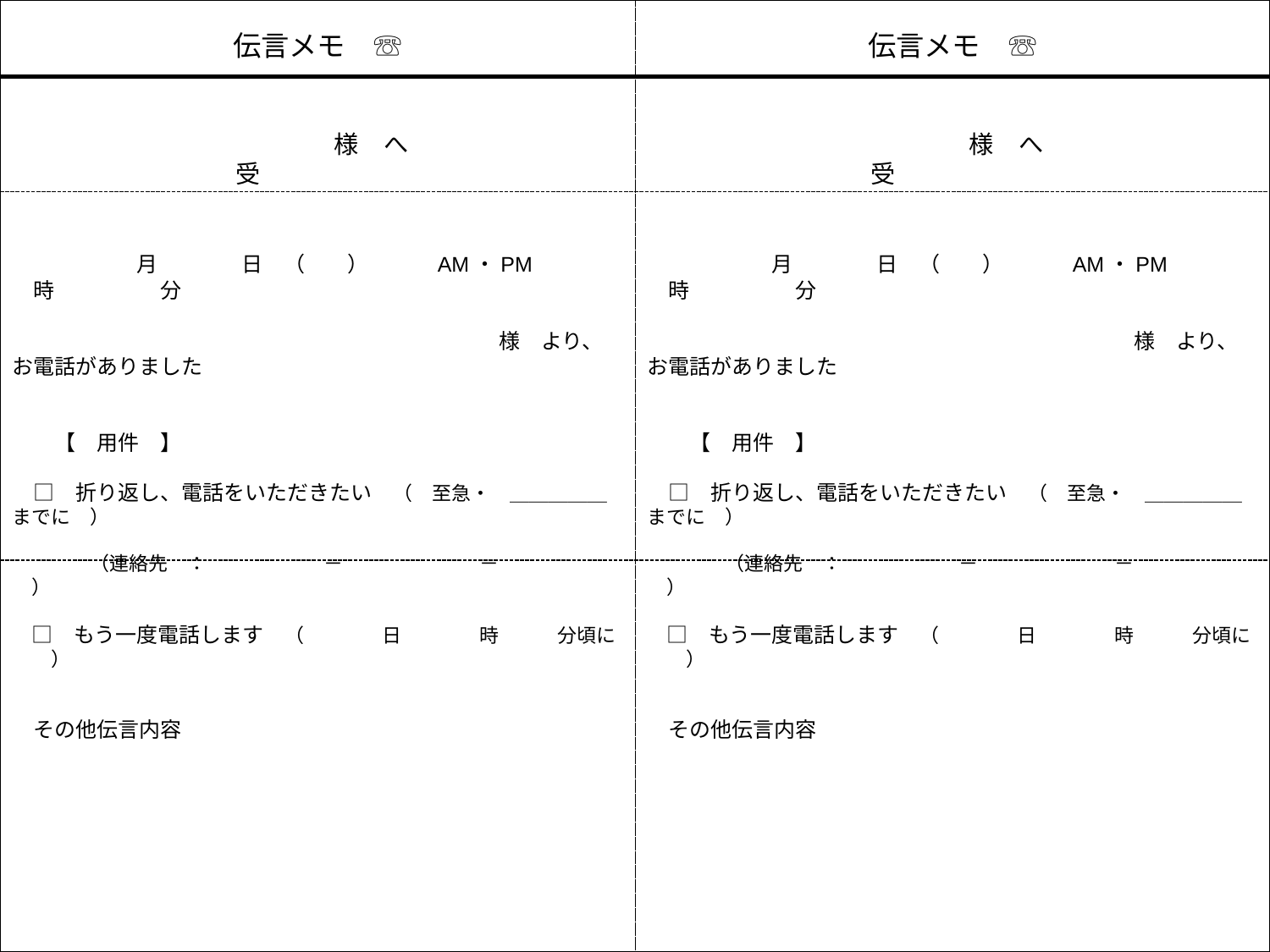

伝言メモ　☏

　　　　　　　　　　　　　様　へ　　　　　　　　　　　　　　　　　受

　　　　　月　　　　日　（　　）　　　AM・PM　　　　　時　　　　　分

　　　　　　　　　　　　　　　　　　　　　　　様　より、お電話がありました

　　【　用件　】

　□　折り返し、電話をいただきたい　（　至急・　＿＿＿＿＿までに　）

　　　　（連絡先　：　　　　　　－　　　　　　　－　　　　　　　）

　□　もう一度電話します　（　　　　日　　　　時　　　分頃に　　）

　その他伝言内容

伝言メモ　☏

　　　　　　　　　　　　　様　へ　　　　　　　　　　　　　　　　　受

　　　　　月　　　　日　（　　）　　　AM・PM　　　　　時　　　　　分

　　　　　　　　　　　　　　　　　　　　　　　様　より、お電話がありました

　　【　用件　】

　□　折り返し、電話をいただきたい　（　至急・　＿＿＿＿＿までに　）

　　　　（連絡先　：　　　　　　－　　　　　　　－　　　　　　　）

　□　もう一度電話します　（　　　　日　　　　時　　　分頃に　　）

　その他伝言内容